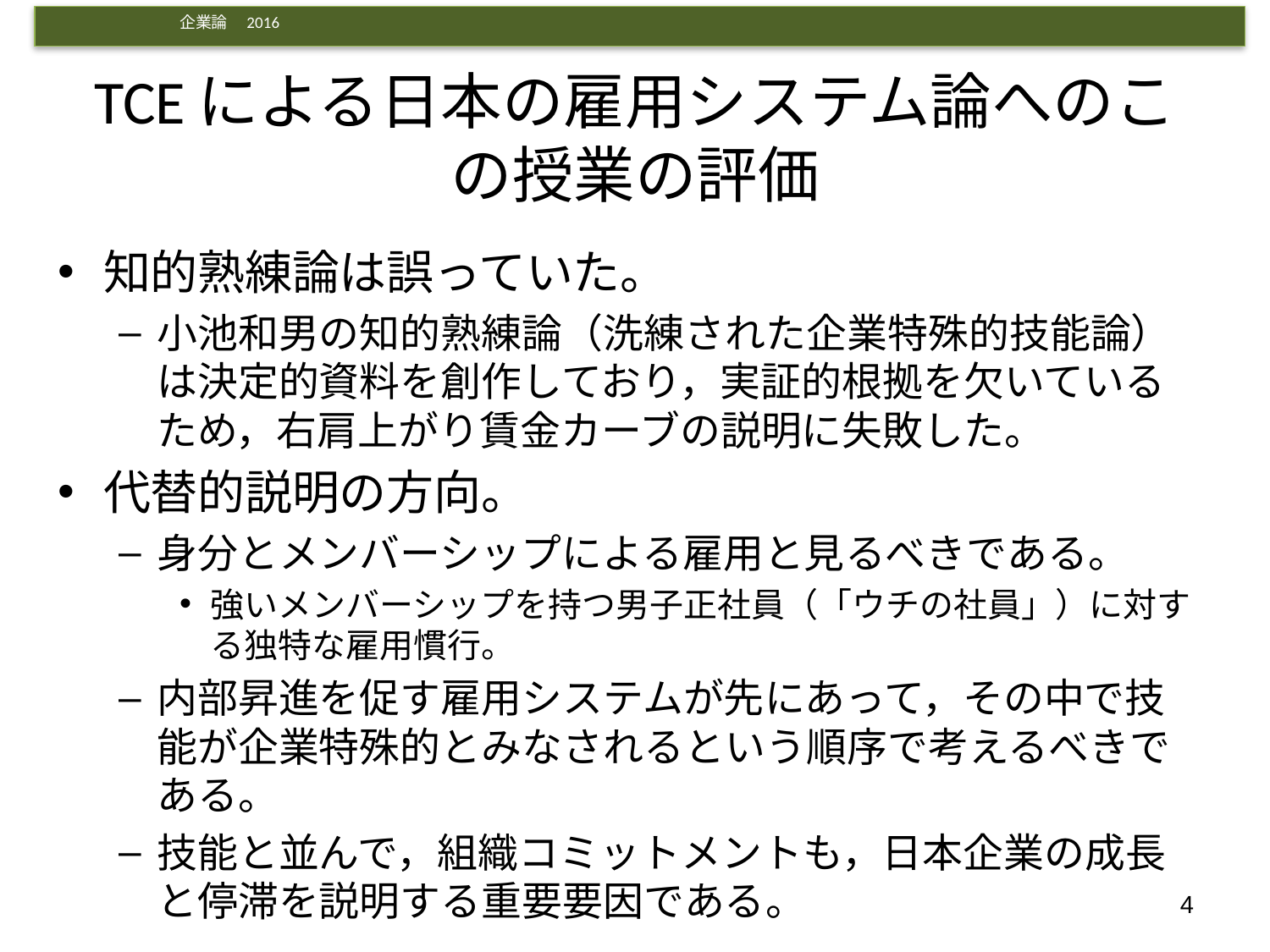

# TCEによる日本の雇用システム論へのこの授業の評価
知的熟練論は誤っていた。
小池和男の知的熟練論（洗練された企業特殊的技能論）は決定的資料を創作しており，実証的根拠を欠いているため，右肩上がり賃金カーブの説明に失敗した。
代替的説明の方向。
身分とメンバーシップによる雇用と見るべきである。
強いメンバーシップを持つ男子正社員（「ウチの社員」）に対する独特な雇用慣行。
内部昇進を促す雇用システムが先にあって，その中で技能が企業特殊的とみなされるという順序で考えるべきである。
技能と並んで，組織コミットメントも，日本企業の成長と停滞を説明する重要要因である。

4